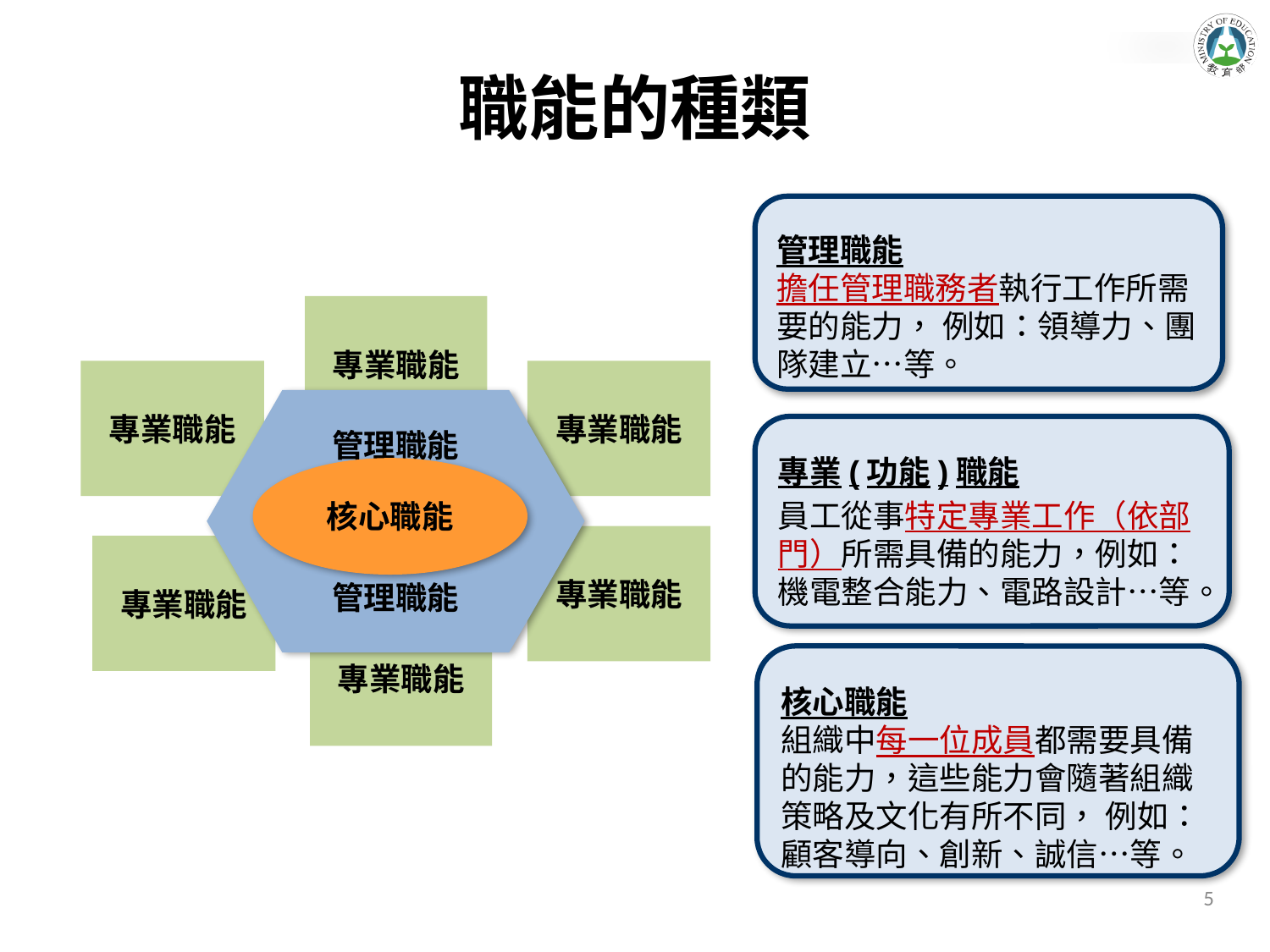

職能的種類
管理職能
擔任管理職務者執行工作所需要的能力， 例如：領導力、團隊建立…等。
專業職能
專業職能
專業職能
專業職能
專業職能
專業職能
管理職能

管理職能
核心職能
專業(功能)職能
員工從事特定專業工作（依部門）所需具備的能力，例如：機電整合能力、電路設計…等。
核心職能
組織中每一位成員都需要具備的能力，這些能力會隨著組織策略及文化有所不同， 例如：顧客導向、創新、誠信…等。